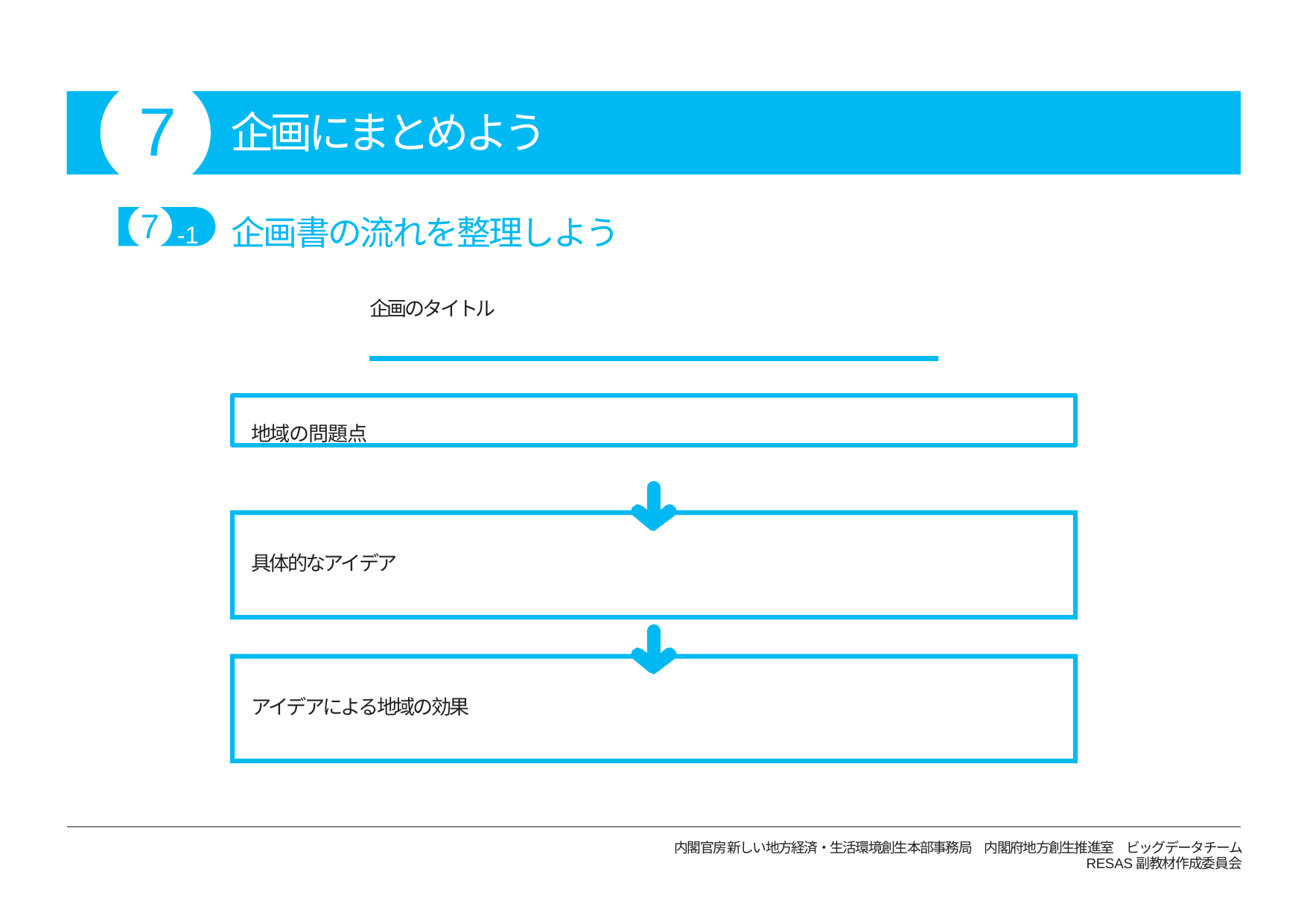

# 7

企画にまとめよう
-1	企画書の流れを整理しよう
7

企画のタイトル

地域の問題点

具体的なアイデア
アイデアによる地域の効果

内閣官房新しい地方経済・生活環境創生本部事務局　内閣府地方創生推進室　ビッグデータチーム
RESAS副教材作成委員会